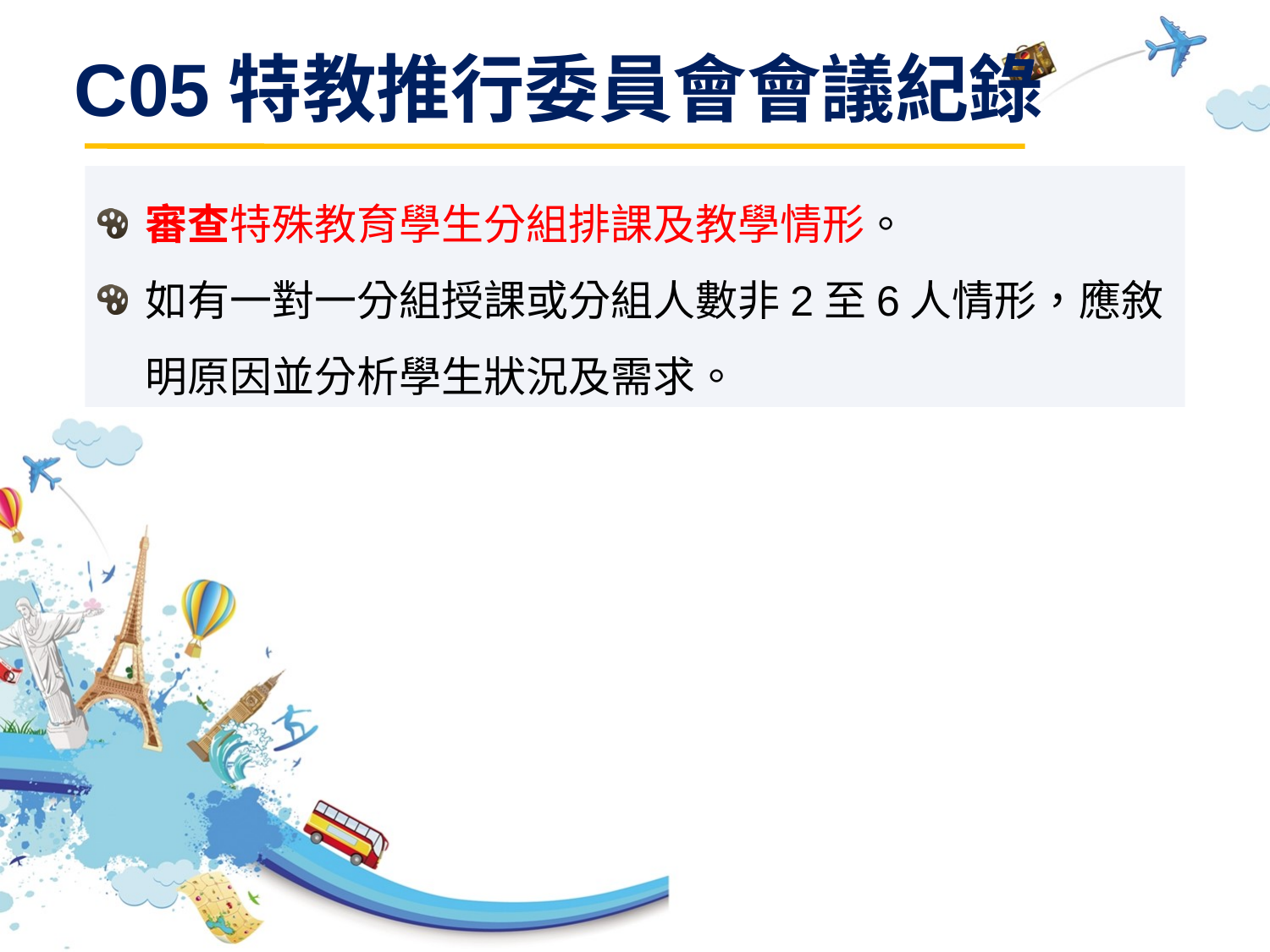

C05特教推行委員會會議紀錄
審查特殊教育學生分組排課及教學情形。
如有一對一分組授課或分組人數非2至6人情形，應敘明原因並分析學生狀況及需求。